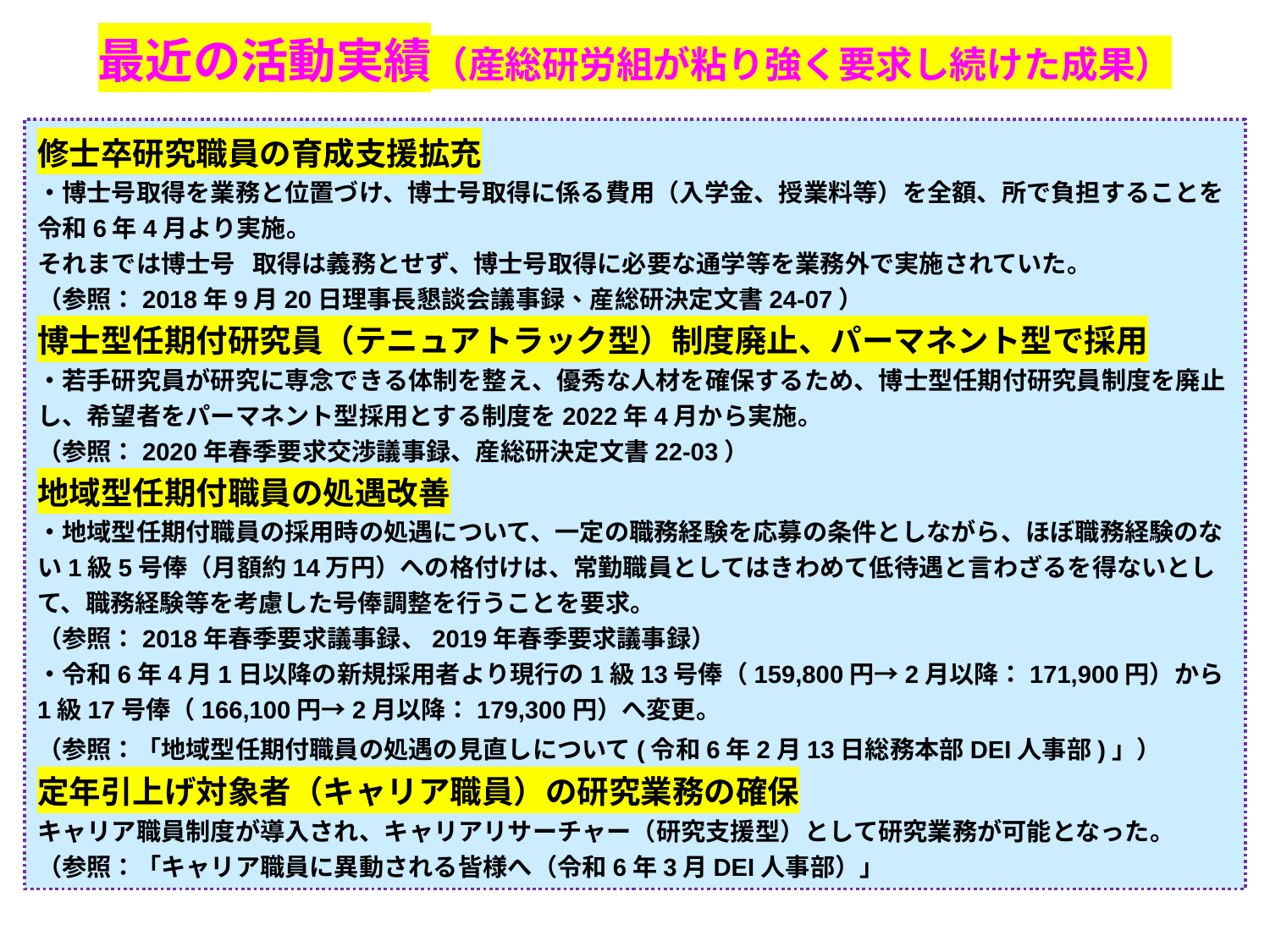

# 最近の活動実績（産総研労組が粘り強く要求し続けた成果）
修士卒研究職員の育成支援拡充
・博士号取得を業務と位置づけ、博士号取得に係る費用（入学金、授業料等）を全額、所で負担することを令和6年4月より実施。
それまでは博士号   取得は義務とせず、博士号取得に必要な通学等を業務外で実施されていた。
（参照：2018年9月20日理事長懇談会議事録、産総研決定文書24-07）
博士型任期付研究員（テニュアトラック型）制度廃止、パーマネント型で採用
・若手研究員が研究に専念できる体制を整え、優秀な人材を確保するため、博士型任期付研究員制度を廃止し、希望者をパーマネント型採用とする制度を2022年4月から実施。
（参照：2020年春季要求交渉議事録、産総研決定文書22-03）
地域型任期付職員の処遇改善
・地域型任期付職員の採用時の処遇について、一定の職務経験を応募の条件としながら、ほぼ職務経験のない1級5号俸（月額約14万円）への格付けは、常勤職員としてはきわめて低待遇と言わざるを得ないとして、職務経験等を考慮した号俸調整を行うことを要求。
（参照：2018年春季要求議事録、2019年春季要求議事録）
・令和6年4月1日以降の新規採用者より現行の1級13号俸（159,800円→2月以降：171,900円）から1級17号俸（166,100円→2月以降：179,300円）へ変更。
（参照：「地域型任期付職員の処遇の見直しについて(令和6年2月13日総務本部DEI人事部)」）
定年引上げ対象者（キャリア職員）の研究業務の確保
キャリア職員制度が導入され、キャリアリサーチャー（研究支援型）として研究業務が可能となった。
（参照：「キャリア職員に異動される皆様へ（令和6年3月DEI人事部）」